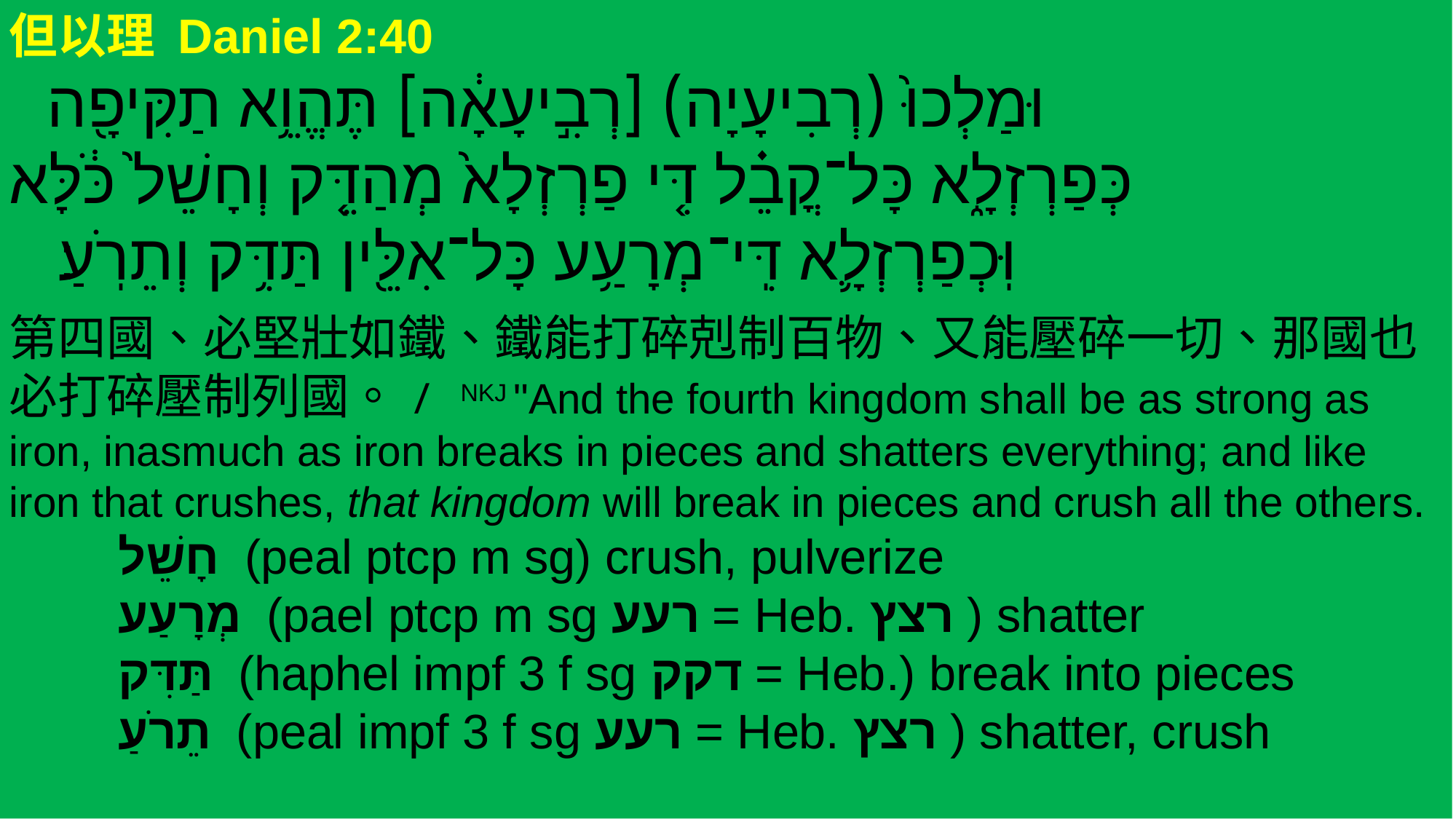

但以理 Daniel 2:40
   ‎‎‎‎‎‎וּמַלְכוּ֙ (רְבִיעָיָה) [רְבִ֣יעָאָ֔ה] תֶּהֱוֵ֥א תַקִּיפָ֖ה
  כְּפַרְזְלָ֑א כָּל־קֳבֵ֗ל דִּ֤י פַרְזְלָא֙ מְהַדֵּ֤ק וְחָשֵׁל֙ כֹּ֔לָּא
 וּֽכְפַרְזְלָ֛א דִּֽי־מְרָעַ֥ע כָּל־אִלֵּ֖ין תַּדִּ֥ק וְתֵרֹֽעַ׃

第四國、必堅壯如鐵、鐵能打碎剋制百物、又能壓碎一切、那國也必打碎壓制列國。/ NKJ "And the fourth kingdom shall be as strong as iron, inasmuch as iron breaks in pieces and shatters everything; and like iron that crushes, that kingdom will break in pieces and crush all the others.
	חָשֵׁל  (peal ptcp m sg) crush, pulverize
	מְרָעַע  (pael ptcp m sg רעע = Heb. רצץ ) shatter
	תַּדִּק  (haphel impf 3 f sg דקק = Heb.) break into pieces
	תֵרֹעַ  (peal impf 3 f sg רעע = Heb. רצץ ) shatter, crush